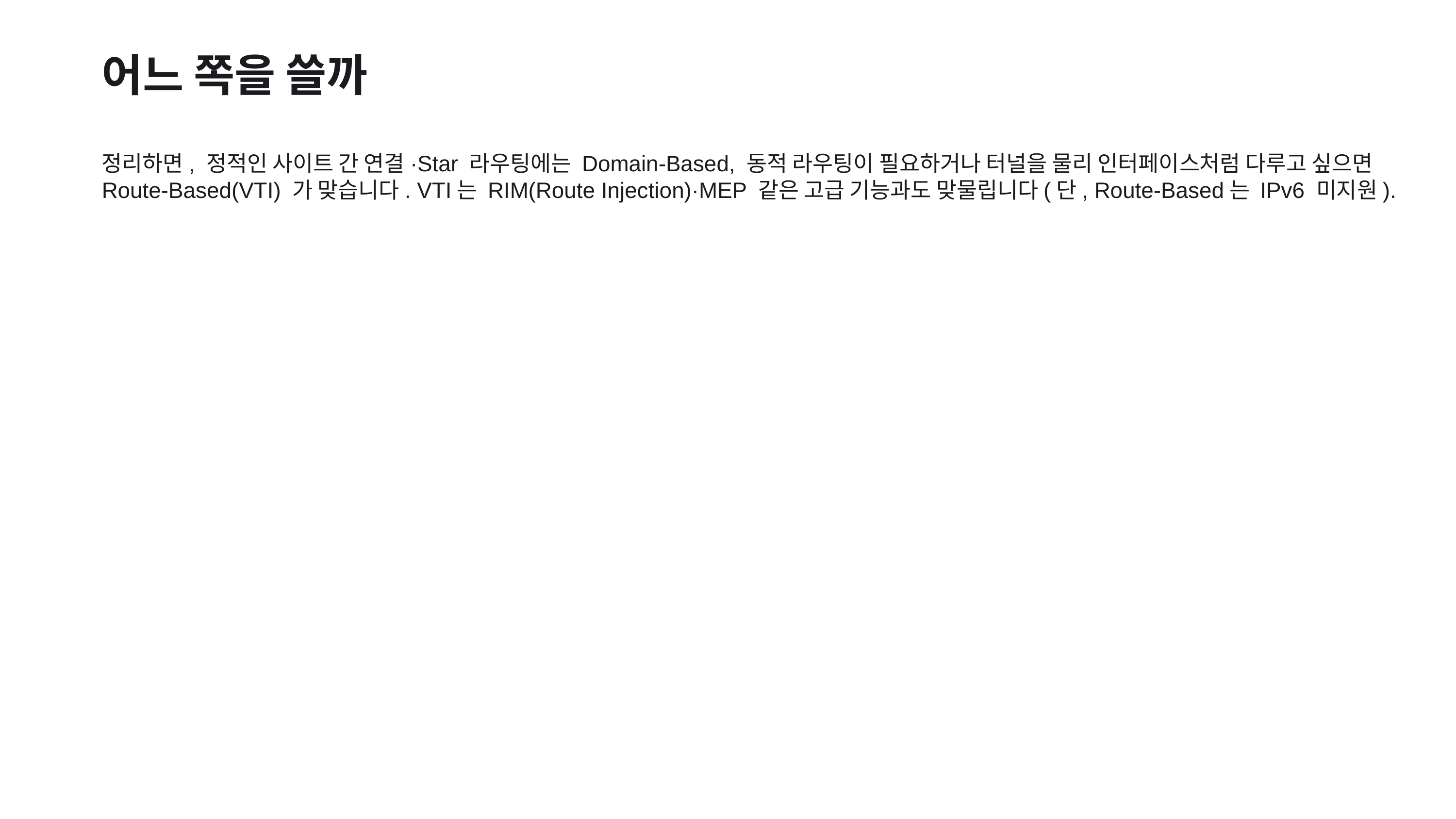

어느 쪽을 쓸까
정리하면, 정적인 사이트 간 연결·Star 라우팅에는 Domain-Based, 동적 라우팅이 필요하거나 터널을 물리 인터페이스처럼 다루고 싶으면 Route-Based(VTI) 가 맞습니다. VTI는 RIM(Route Injection)·MEP 같은 고급 기능과도 맞물립니다(단, Route-Based는 IPv6 미지원).